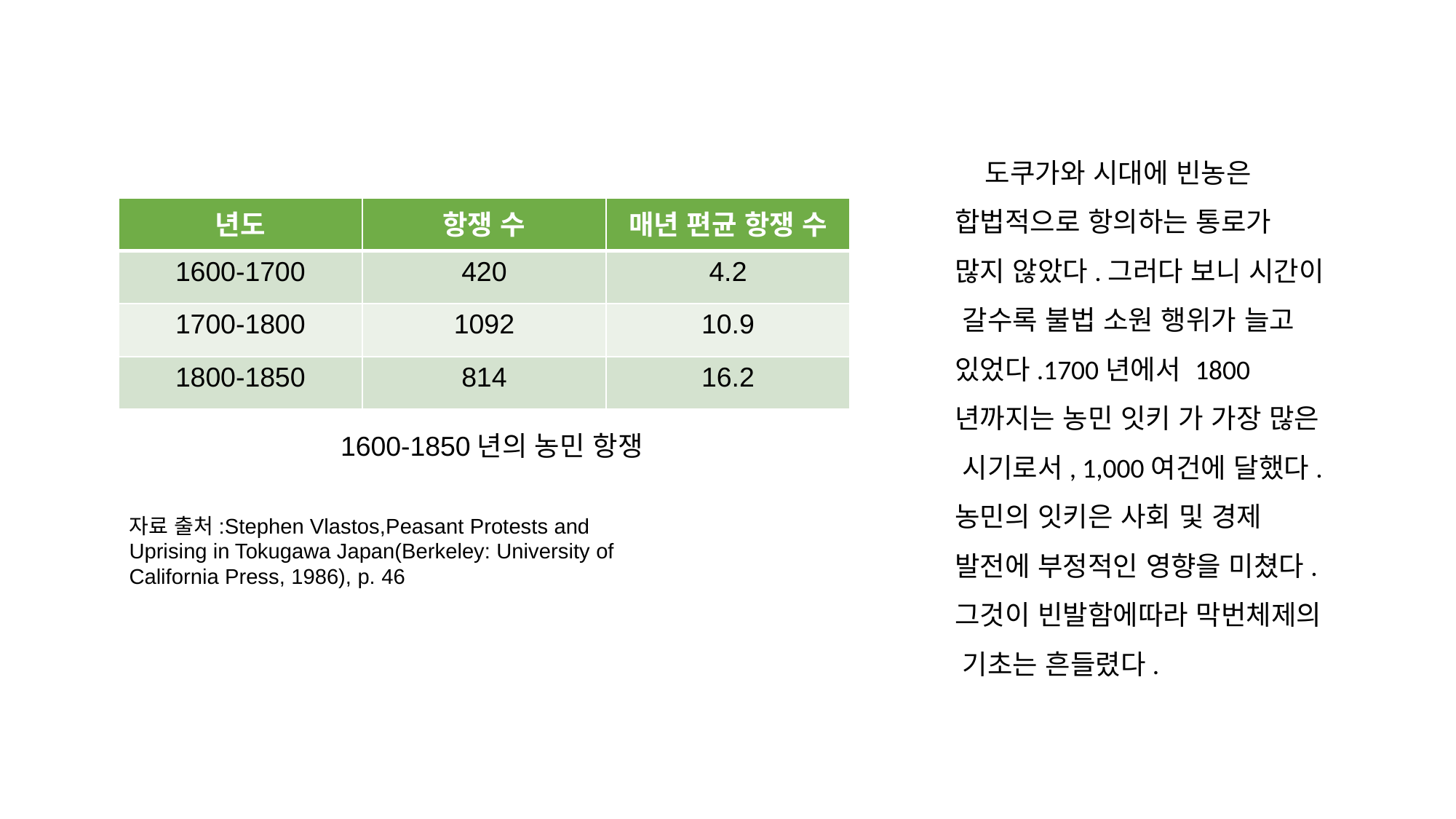

도쿠가와 시대에 빈농은 합법적으로 항의하는 통로가 많지 않았다.그러다 보니 시간이 갈수록 불법 소원 행위가 늘고 있었다.1700년에서 1800년까지는 농민 잇키 가 가장 많은 시기로서, 1,000여건에 달했다.농민의 잇키은 사회 및 경제 발전에 부정적인 영향을 미쳤다.그것이 빈발함에따라 막번체제의 기초는 흔들렸다.
| 년도 | 항쟁 수 | 매년 편균 항쟁 수 |
| --- | --- | --- |
| 1600-1700 | 420 | 4.2 |
| 1700-1800 | 1092 | 10.9 |
| 1800-1850 | 814 | 16.2 |
                        1600-1850년의 농민 항쟁

자료 출처:Stephen Vlastos,Peasant Protests and Uprising in Tokugawa Japan(Berkeley: University of California Press, 1986), p. 46